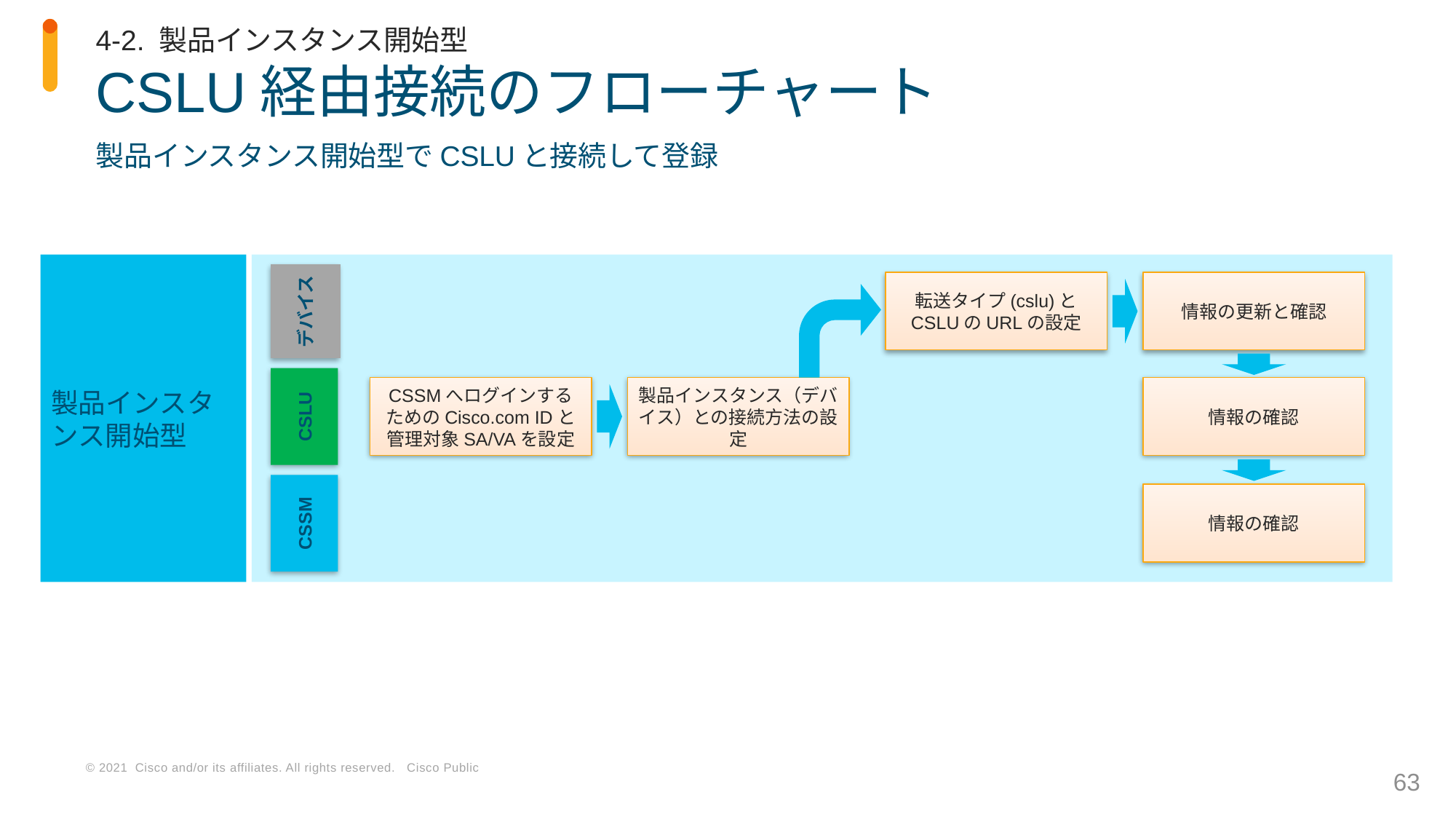

4-2. 製品インスタンス開始型
# CSLU経由接続のフローチャート
製品インスタンス開始型でCSLUと接続して登録
製品インスタンス開始型

転送タイプ(cslu)と
CSLUのURLの設定
情報の更新と確認
デバイス

CSSMへログインするためのCisco.com IDと
管理対象SA/VAを設定
製品インスタンス（デバイス）との接続方法の設定
情報の確認
CSLU

情報の確認
CSSM
63